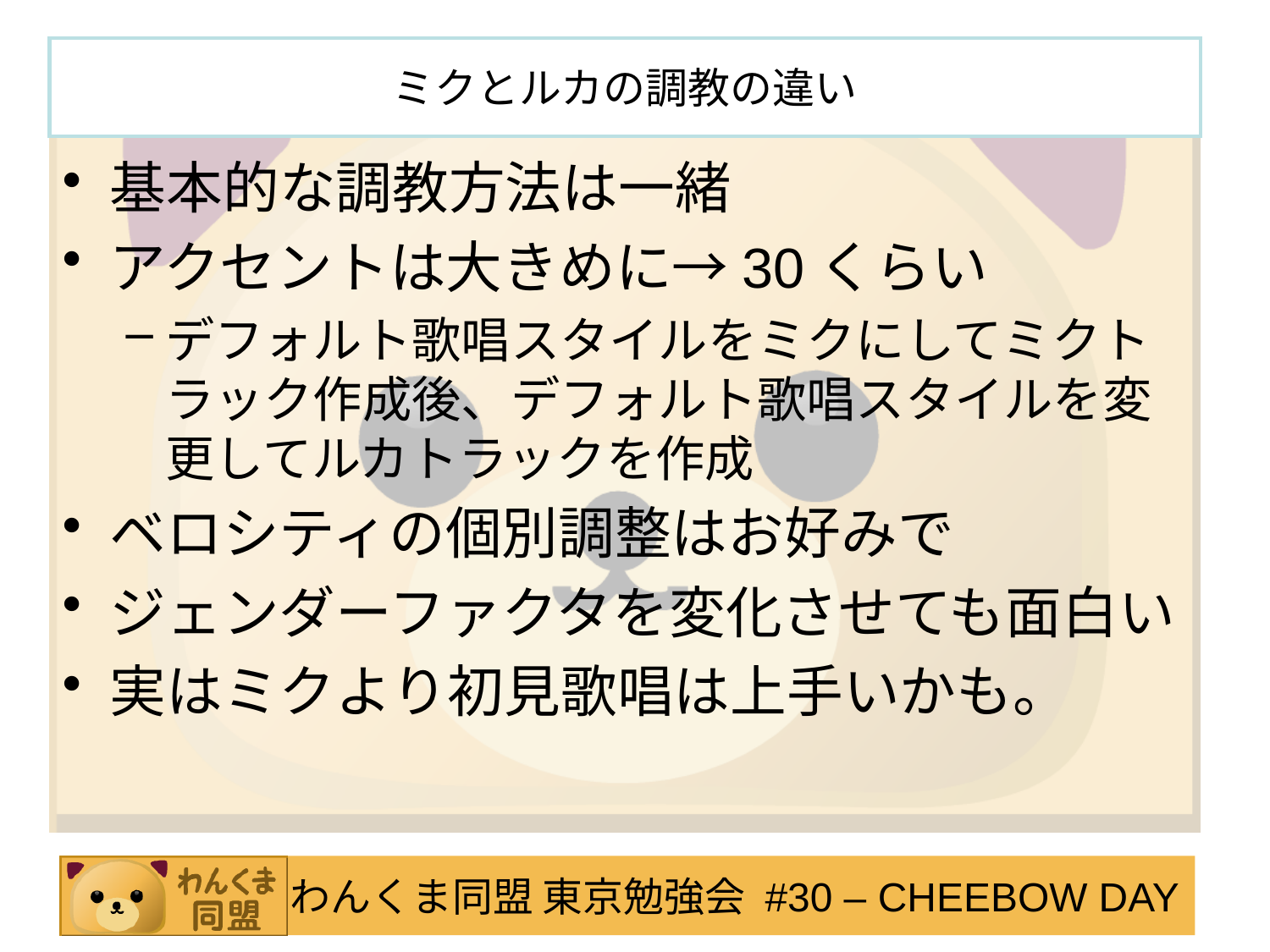

# ミクとルカの調教の違い
基本的な調教方法は一緒
アクセントは大きめに→30くらい
デフォルト歌唱スタイルをミクにしてミクトラック作成後、デフォルト歌唱スタイルを変更してルカトラックを作成
ベロシティの個別調整はお好みで
ジェンダーファクタを変化させても面白い
実はミクより初見歌唱は上手いかも。